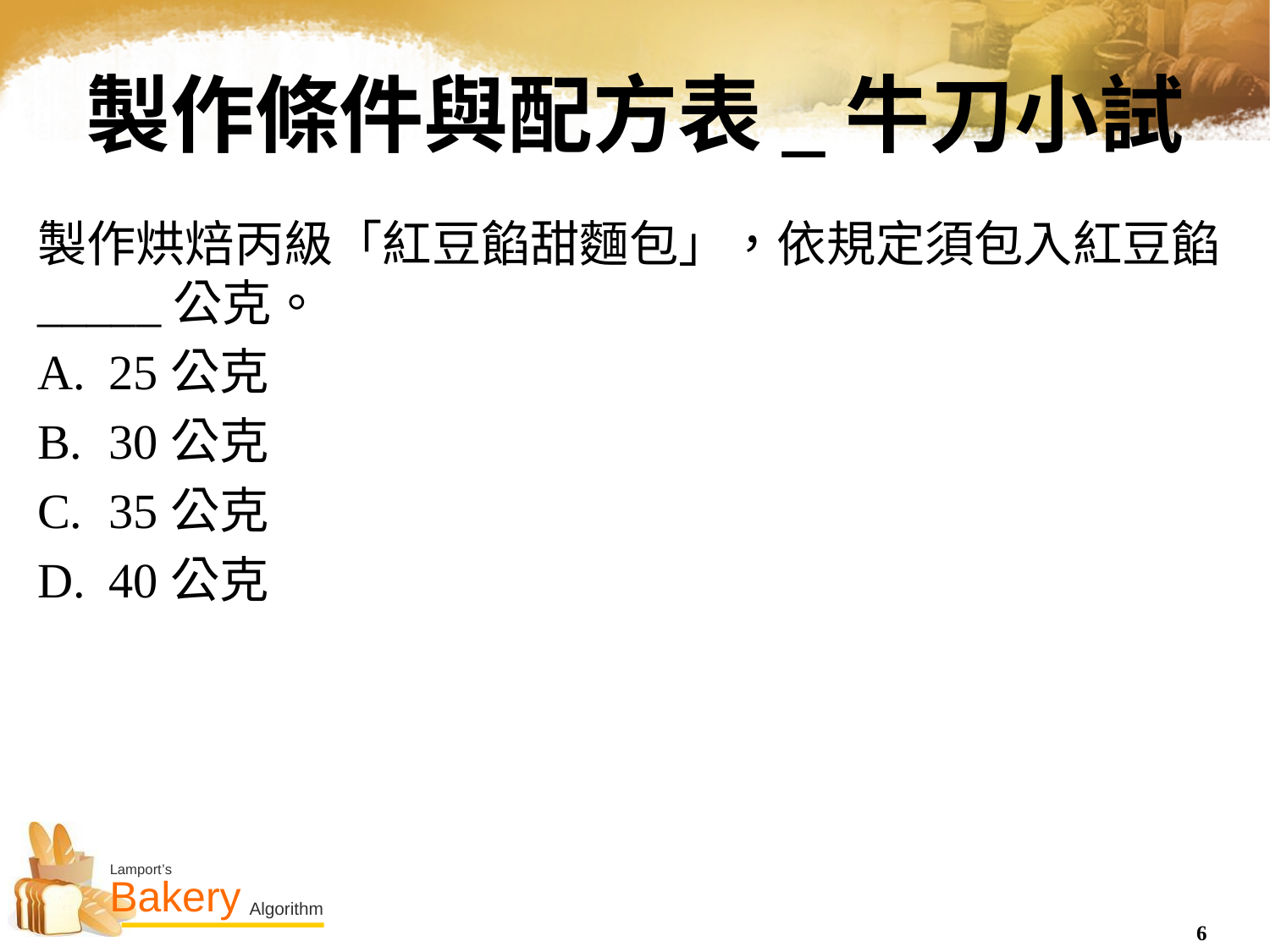

製作條件與配方表_牛刀小試
製作烘焙丙級「紅豆餡甜麵包」，依規定須包入紅豆餡_____公克。
25公克
30公克
35公克
40公克